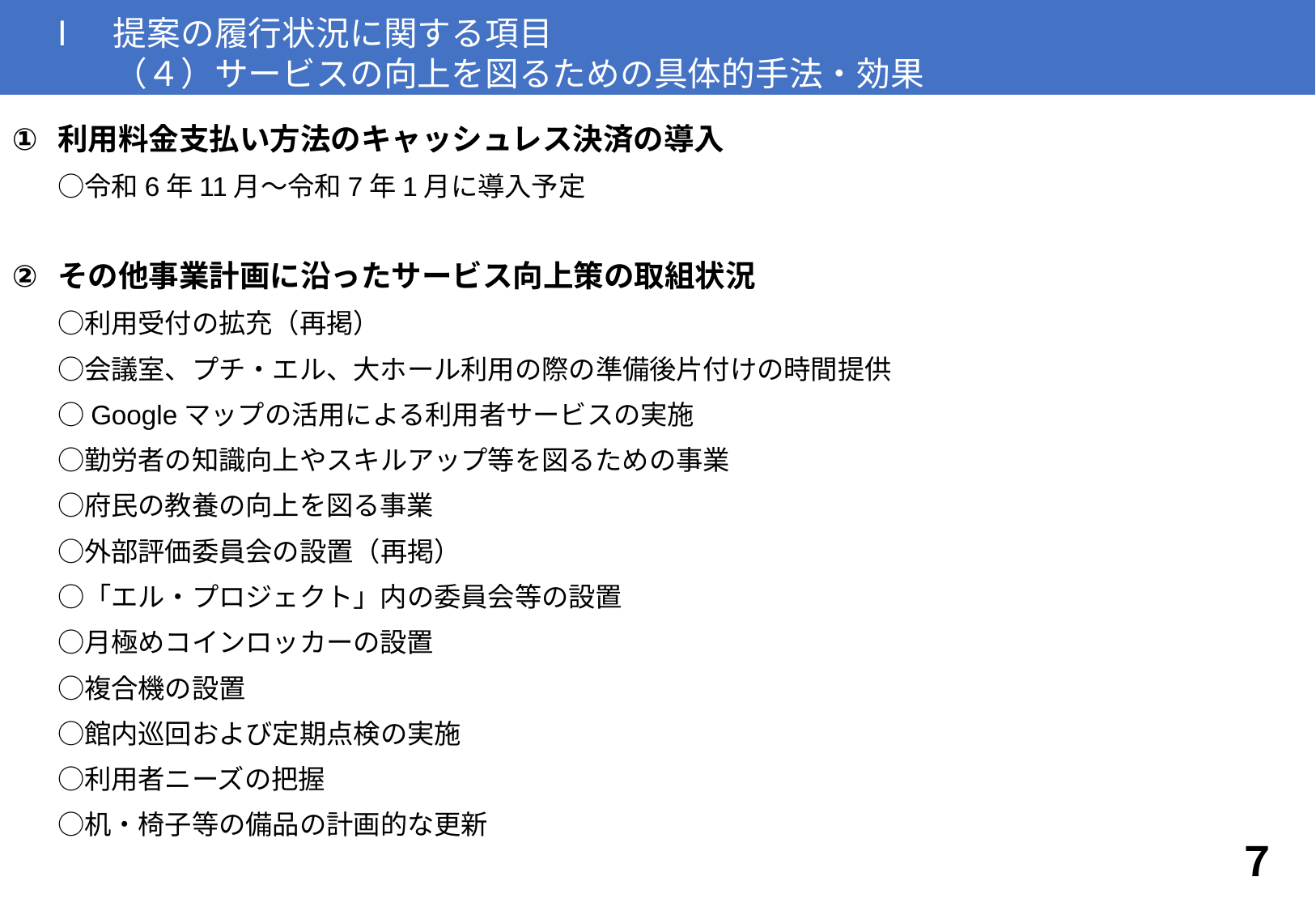

Ⅰ　提案の履行状況に関する項目
　　　（４）サービスの向上を図るための具体的手法・効果
利用料金支払い方法のキャッシュレス決済の導入
○令和6年11月～令和7年1月に導入予定
その他事業計画に沿ったサービス向上策の取組状況
○利用受付の拡充（再掲）
○会議室、プチ・エル、大ホール利用の際の準備後片付けの時間提供
○Googleマップの活用による利用者サービスの実施
○勤労者の知識向上やスキルアップ等を図るための事業
○府民の教養の向上を図る事業
○外部評価委員会の設置（再掲）
○「エル・プロジェクト」内の委員会等の設置
○月極めコインロッカーの設置
○複合機の設置
○館内巡回および定期点検の実施
○利用者ニーズの把握
○机・椅子等の備品の計画的な更新
７